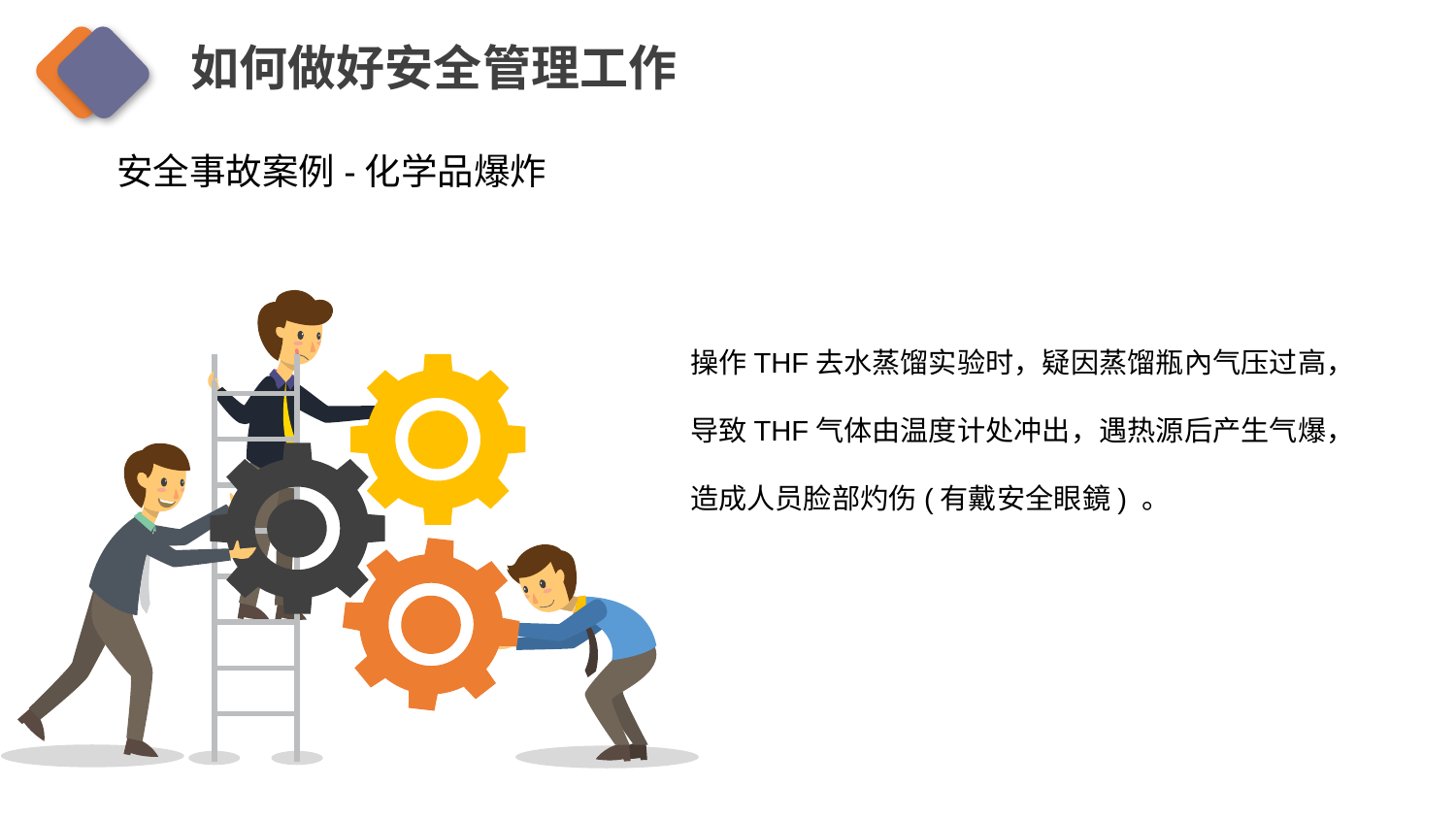

如何做好安全管理工作
安全事故案例-化学品爆炸

操作THF去水蒸馏实验时，疑因蒸馏瓶內气压过高，导致THF气体由温度计处冲出，遇热源后产生气爆，造成人员脸部灼伤(有戴安全眼鏡) 。